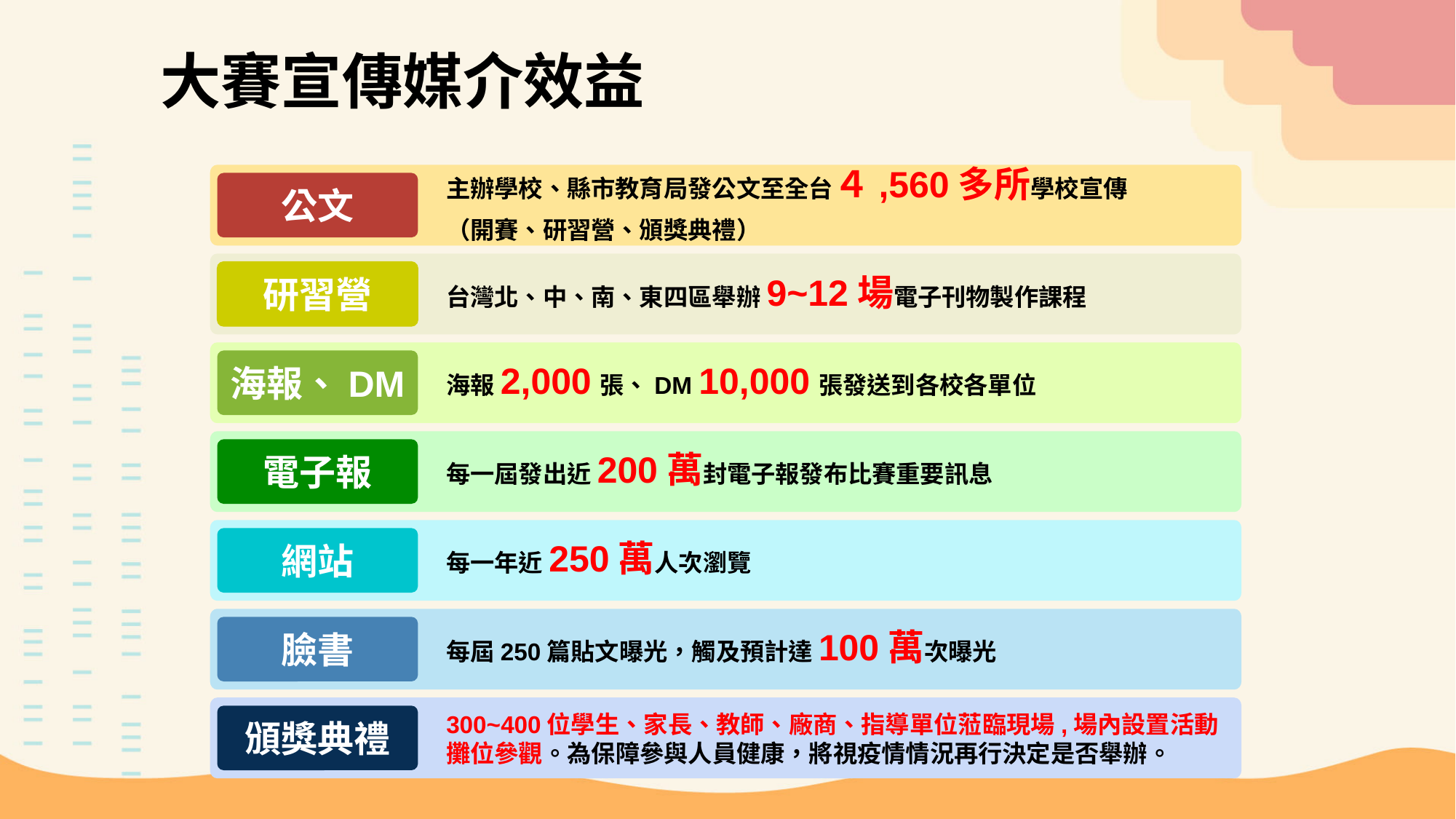

# 大賽宣傳媒介效益
主辦學校、縣市教育局發公文至全台４,560多所學校宣傳
（開賽、研習營、頒獎典禮）
公文
台灣北、中、南、東四區舉辦9~12場電子刊物製作課程
研習營
海報2,000張、DM 10,000張發送到各校各單位
海報、DM
每一屆發出近200萬封電子報發布比賽重要訊息
電子報
每一年近250萬人次瀏覽
網站
每屆250篇貼文曝光，觸及預計達100萬次曝光
臉書
300~400位學生、家長、教師、廠商、指導單位蒞臨現場,場內設置活動攤位參觀。為保障參與人員健康，將視疫情情況再行決定是否舉辦。
頒獎典禮